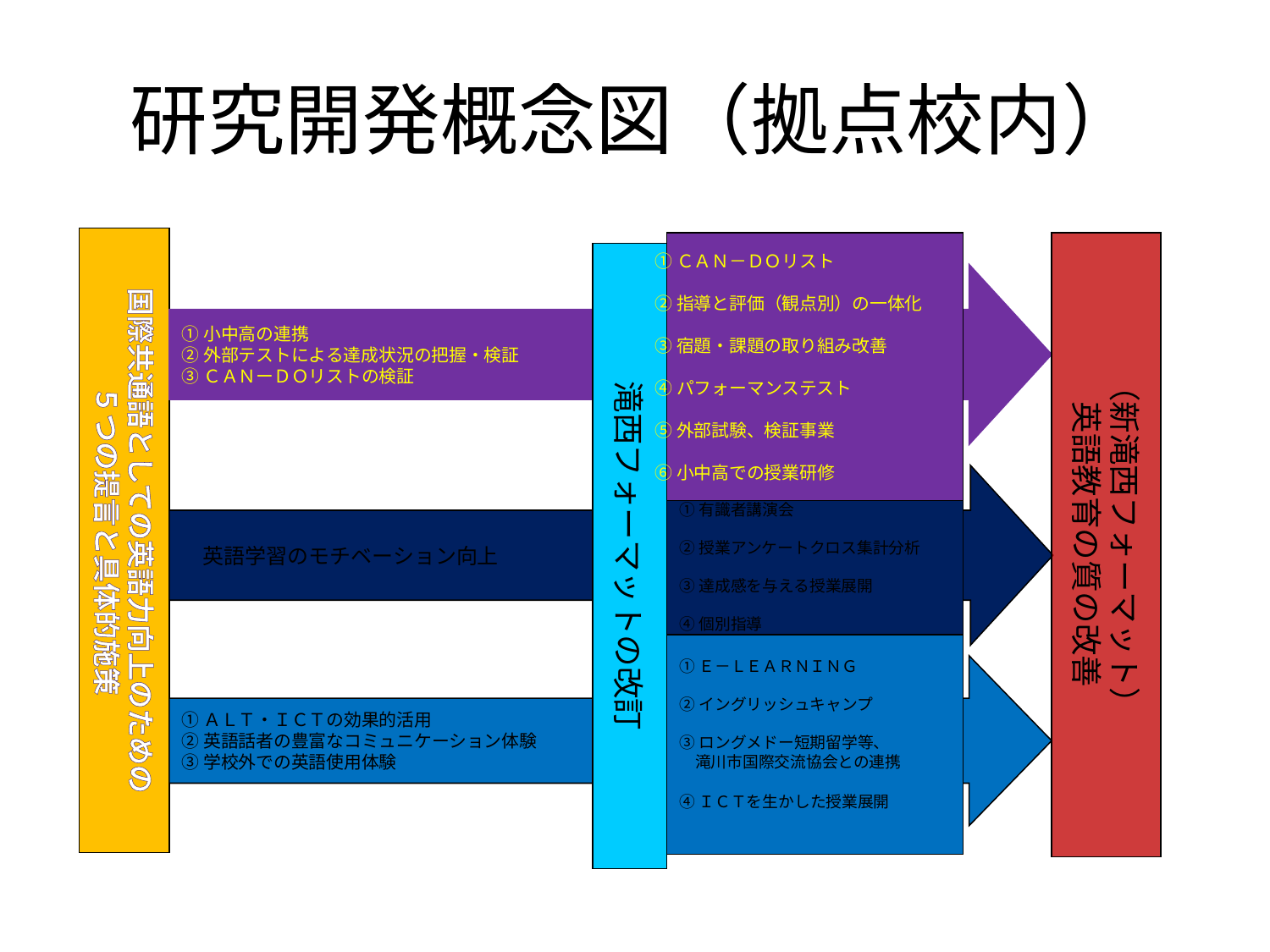

# 研究開発概念図（拠点校内）
国際共通語としての英語力向上のための
５つの提言と具体的施策

①ＣＡＮ－ＤＯリスト

②指導と評価（観点別）の一体化

③宿題・課題の取り組み改善

④パフォーマンステスト

⑤外部試験、検証事業

⑥小中高での授業研修

（新滝西フォーマット）
英語教育の質の改善

滝西フォーマットの改訂
①小中高の連携
②外部テストによる達成状況の把握・検証
③ＣＡＮーＤＯリストの検証

　英語学習のモチベーション向上
①有識者講演会

②授業アンケートクロス集計分析

③達成感を与える授業展開

④個別指導
①Ｅ－ＬＥＡＲＮＩＮＧ

②イングリッシュキャンプ

③ロングメドー短期留学等、
　滝川市国際交流協会との連携

④ＩＣＴを生かした授業展開

①ＡＬＴ・ＩＣＴの効果的活用
②英語話者の豊富なコミュニケーション体験
③学校外での英語使用体験